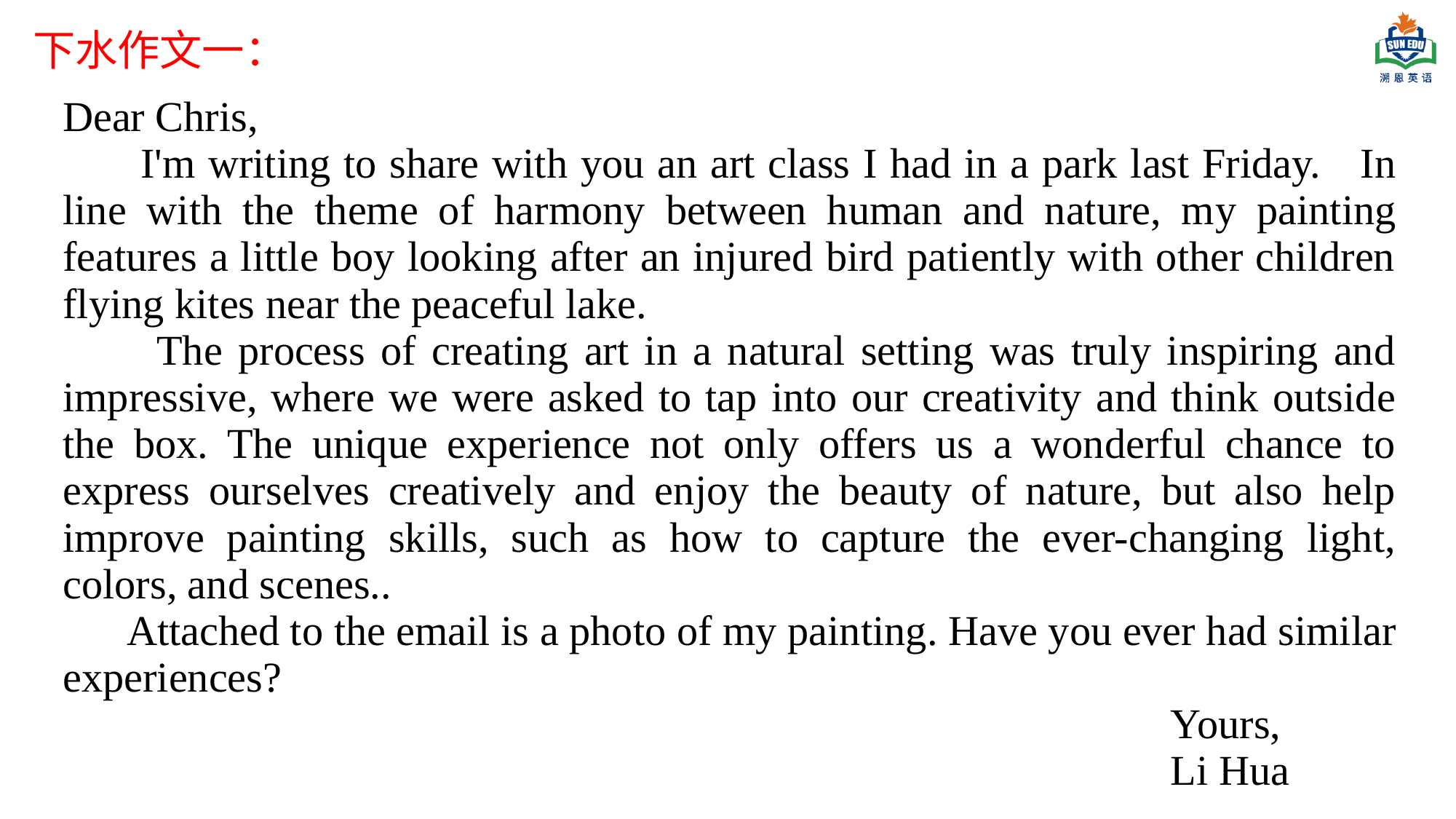

下水作文一：
Dear Chris,
      I'm writing to share with you an art class I had in a park last Friday.   In line with the theme of harmony between human and nature, my painting features a little boy looking after an injured bird patiently with other children flying kites near the peaceful lake.
      The process of creating art in a natural setting was truly inspiring and impressive, where we were asked to tap into our creativity and think outside the box. The unique experience not only offers us a wonderful chance to express ourselves creatively and enjoy the beauty of nature, but also help improve painting skills, such as how to capture the ever-changing light, colors, and scenes..
      Attached to the email is a photo of my painting. Have you ever had similar experiences?
                                                                                                         Yours,
                                                                                                         Li Hua